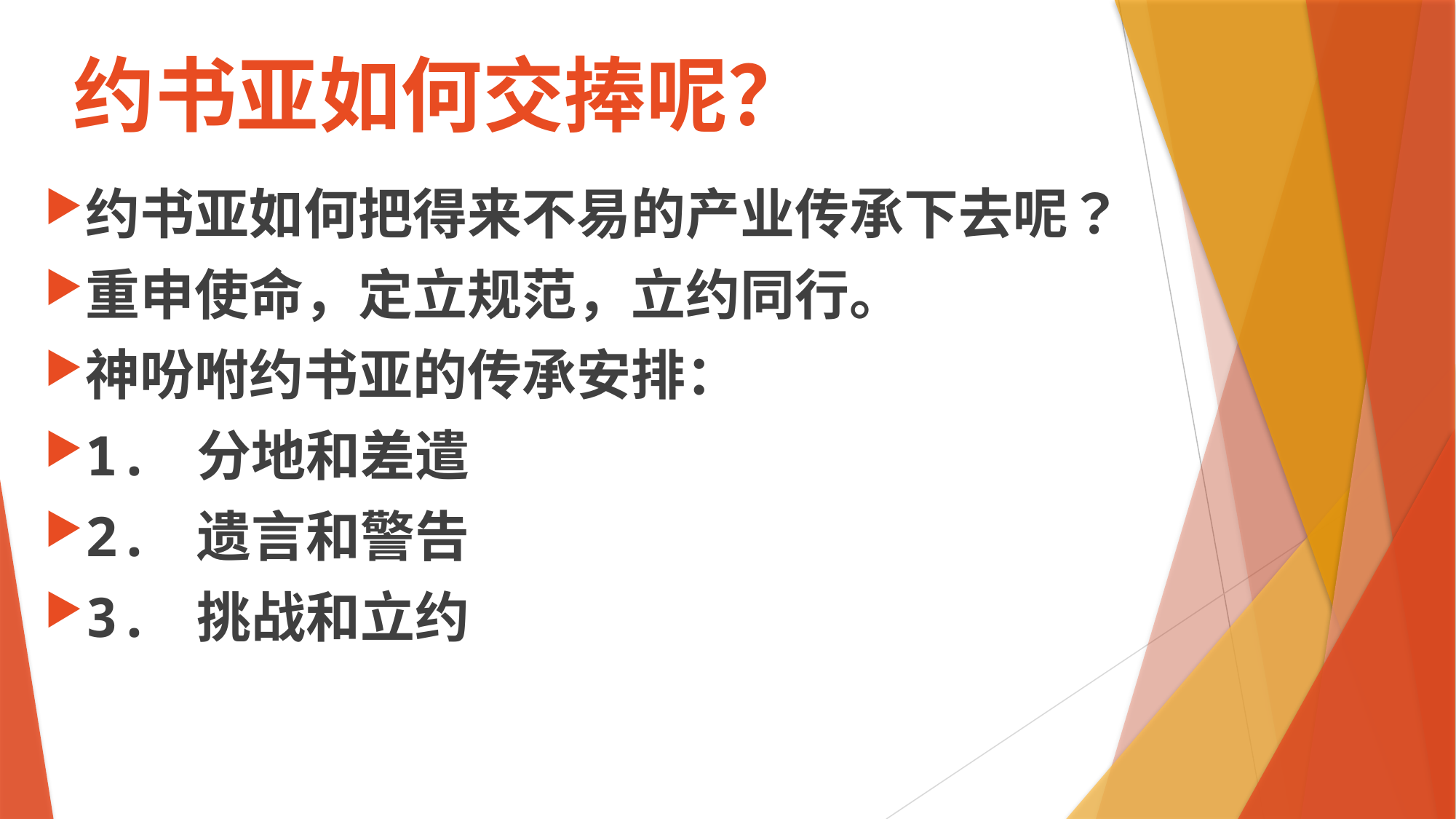

# 约书亚如何交捧呢？
约书亚如何把得来不易的产业传承下去呢？
重申使命，定立规范，立约同行。
神吩咐约书亚的传承安排：
1. 分地和差遣
2. 遗言和警告
3. 挑战和立约